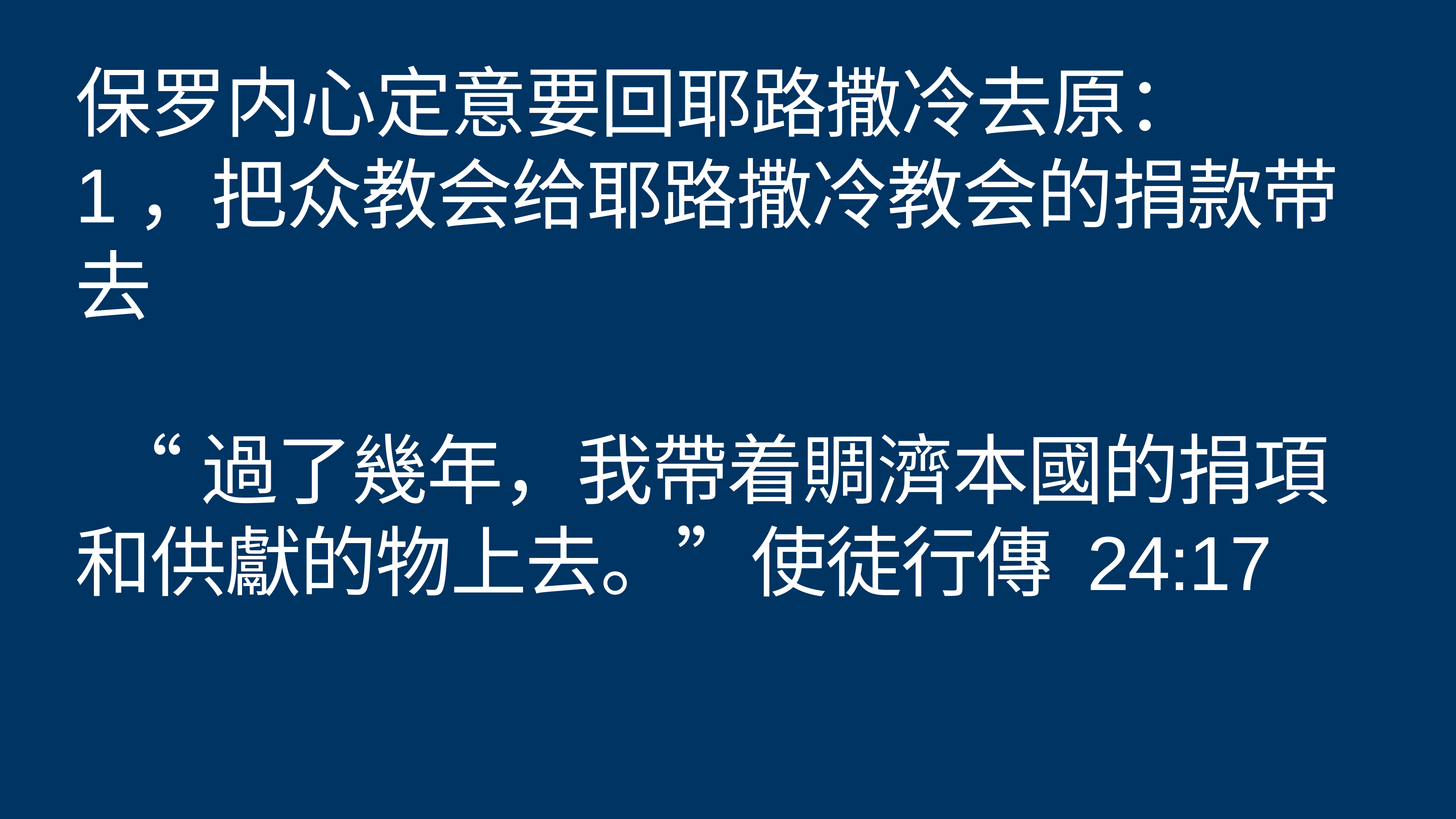

# 保罗内心定意要回耶路撒冷去原：
1，把众教会给耶路撒冷教会的捐款带去

  “過了幾年，我帶着賙濟本國的捐項和供獻的物上去。”使徒行傳 24:17